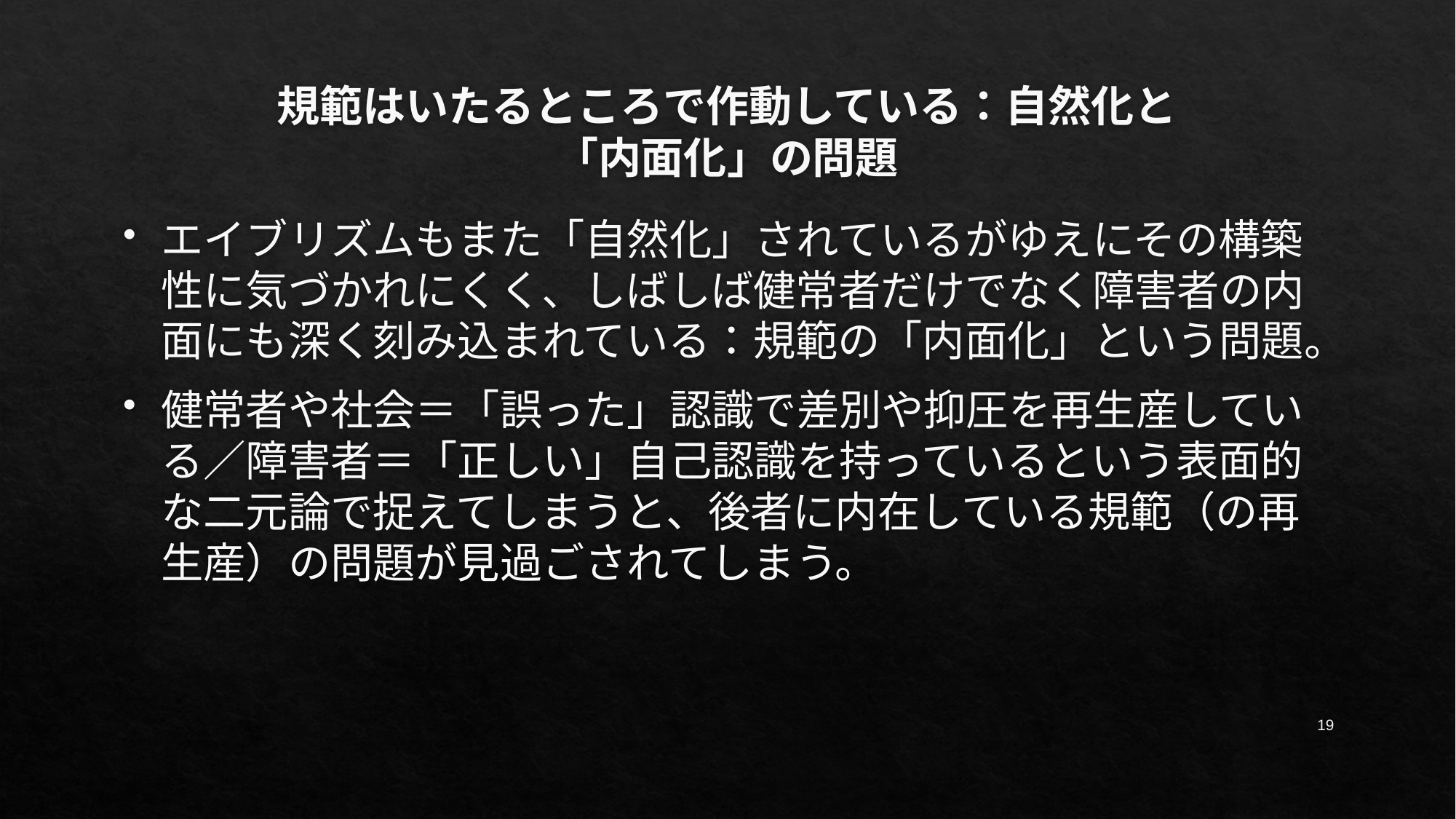

# 規範はいたるところで作動している：自然化と 「内面化」の問題
エイブリズムもまた「自然化」されているがゆえにその構築性に気づかれにくく、しばしば健常者だけでなく障害者の内面にも深く刻み込まれている：規範の「内面化」という問題。
健常者や社会＝「誤った」認識で差別や抑圧を再生産している／障害者＝「正しい」自己認識を持っているという表面的な二元論で捉えてしまうと、後者に内在している規範（の再生産）の問題が見過ごされてしまう。

19